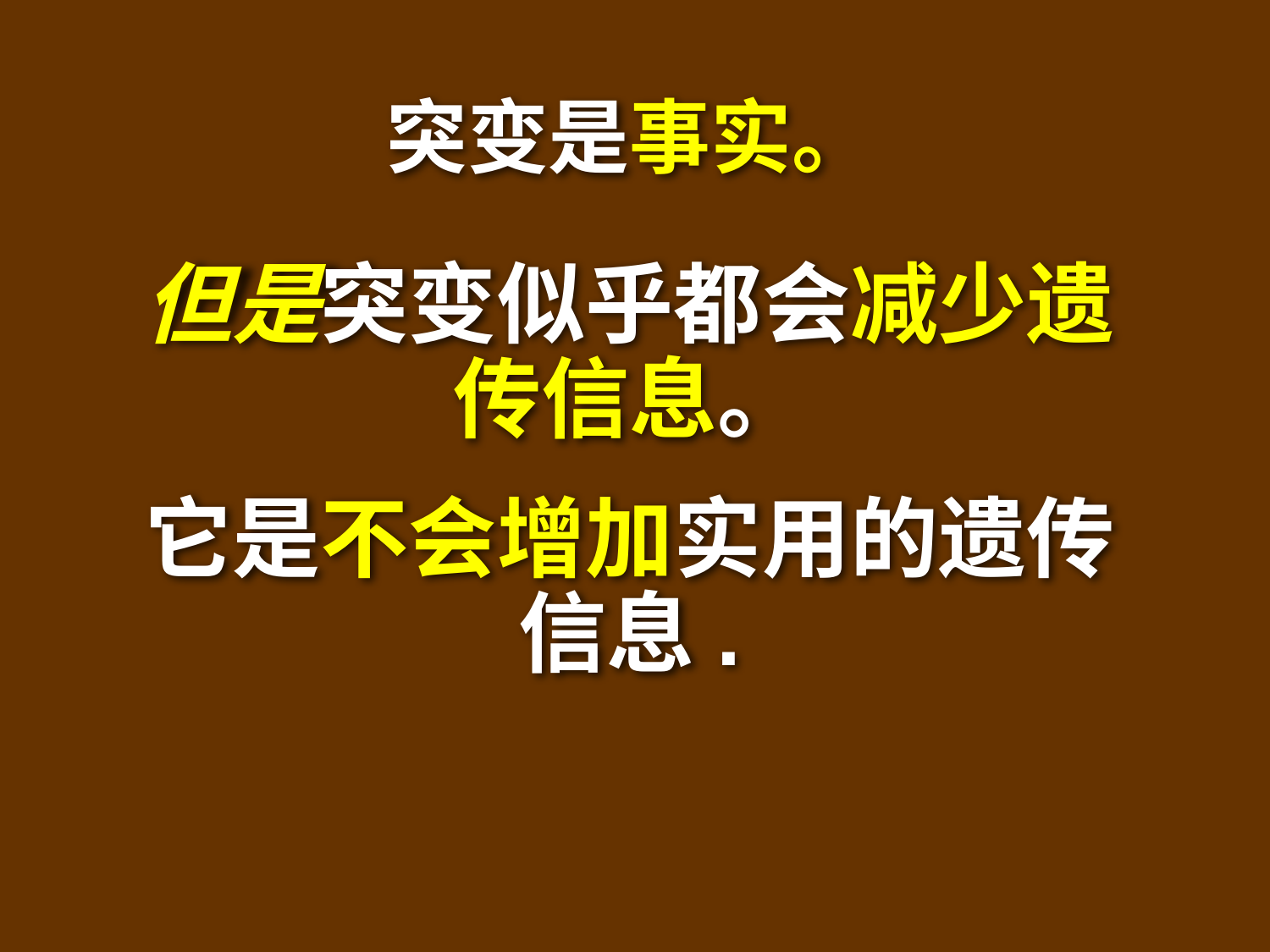

# 突变是事实。
但是突变似乎都会减少遗传信息。
它是不会增加实用的遗传信息.